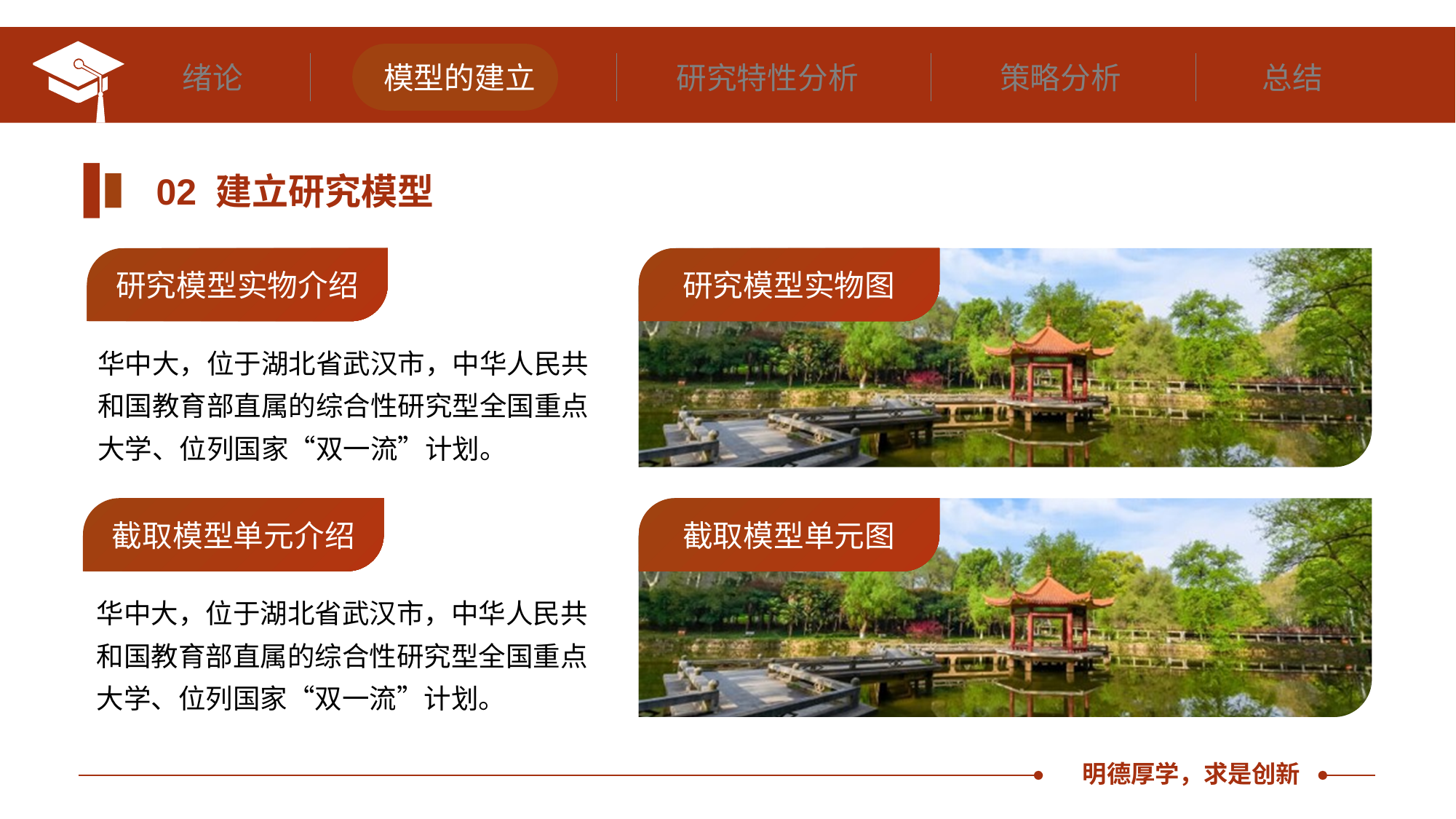

绪论
模型的建立
研究特性分析
策略分析
总结

02 建立研究模型

研究模型实物介绍

研究模型实物图
华中大，位于湖北省武汉市，中华人民共和国教育部直属的综合性研究型全国重点大学、位列国家“双一流”计划。
截取模型单元介绍

截取模型单元图
华中大，位于湖北省武汉市，中华人民共和国教育部直属的综合性研究型全国重点大学、位列国家“双一流”计划。